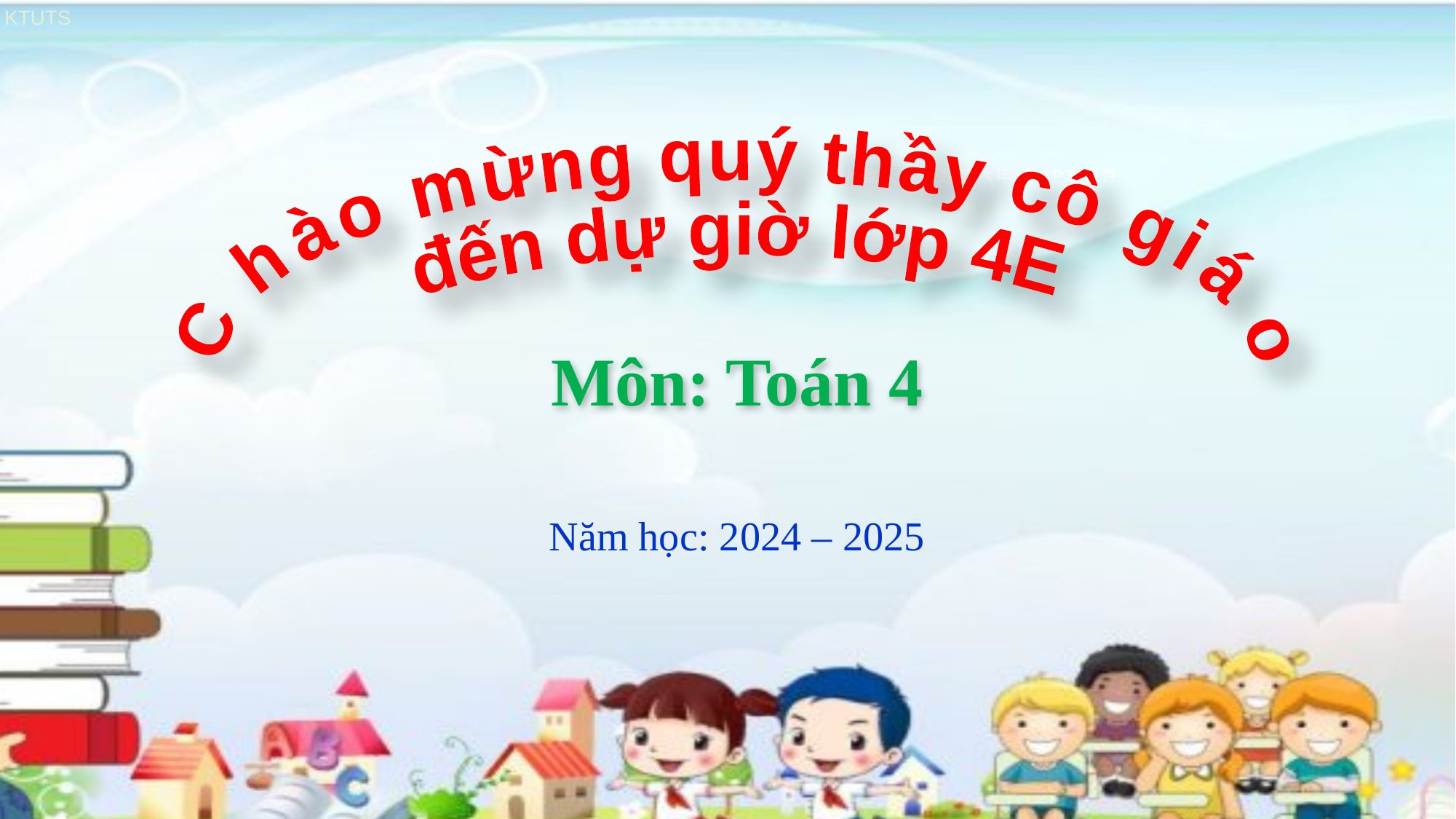

人教版小学数学六年级PPT课件
Chào mừng quý thầy cô giáo
đến dự giờ lớp 4E
Môn: Toán 4
Năm học: 2024 – 2025